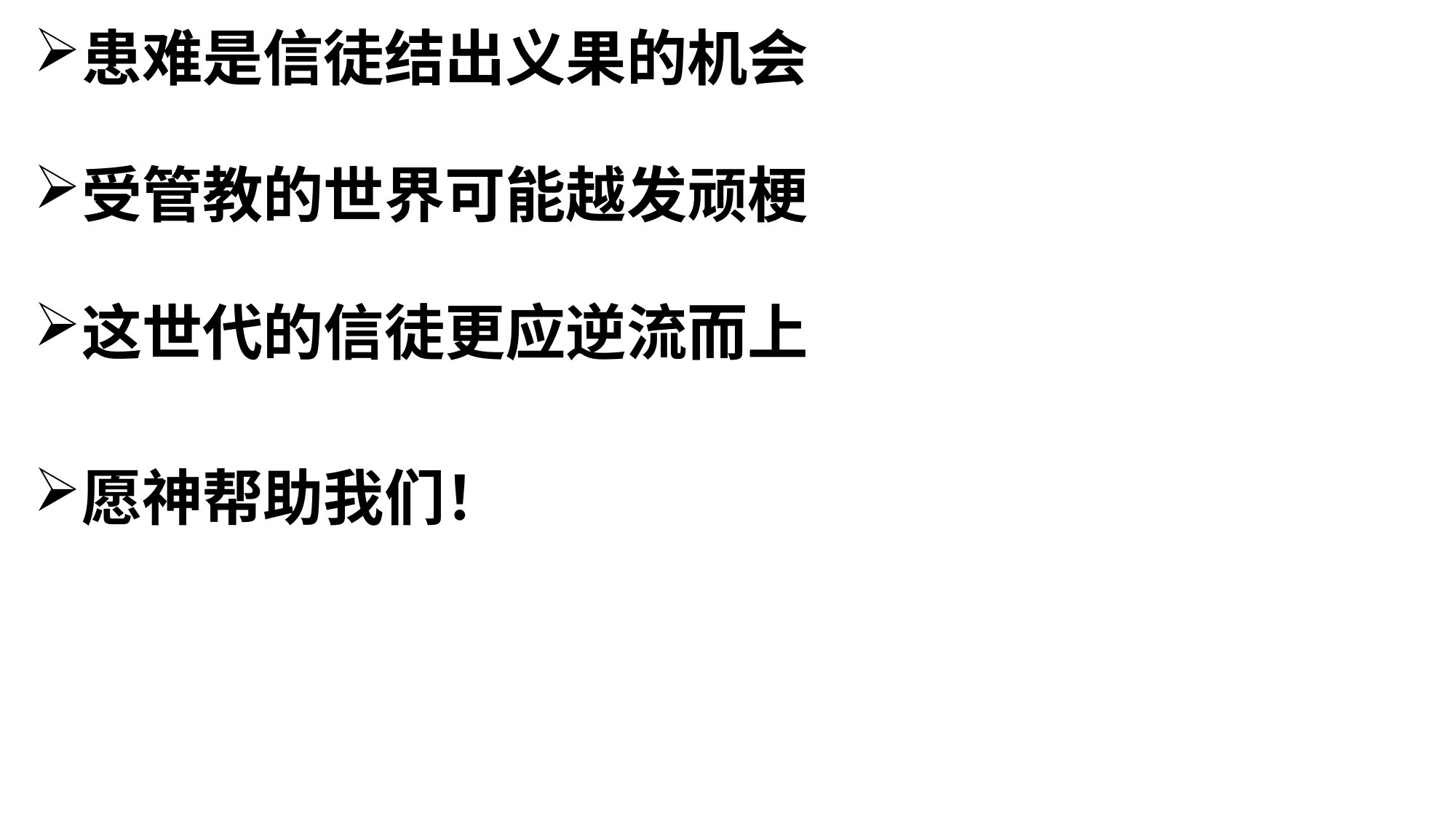

患难是信徒结出义果的机会

受管教的世界可能越发顽梗

这世代的信徒更应逆流而上

愿神帮助我们！